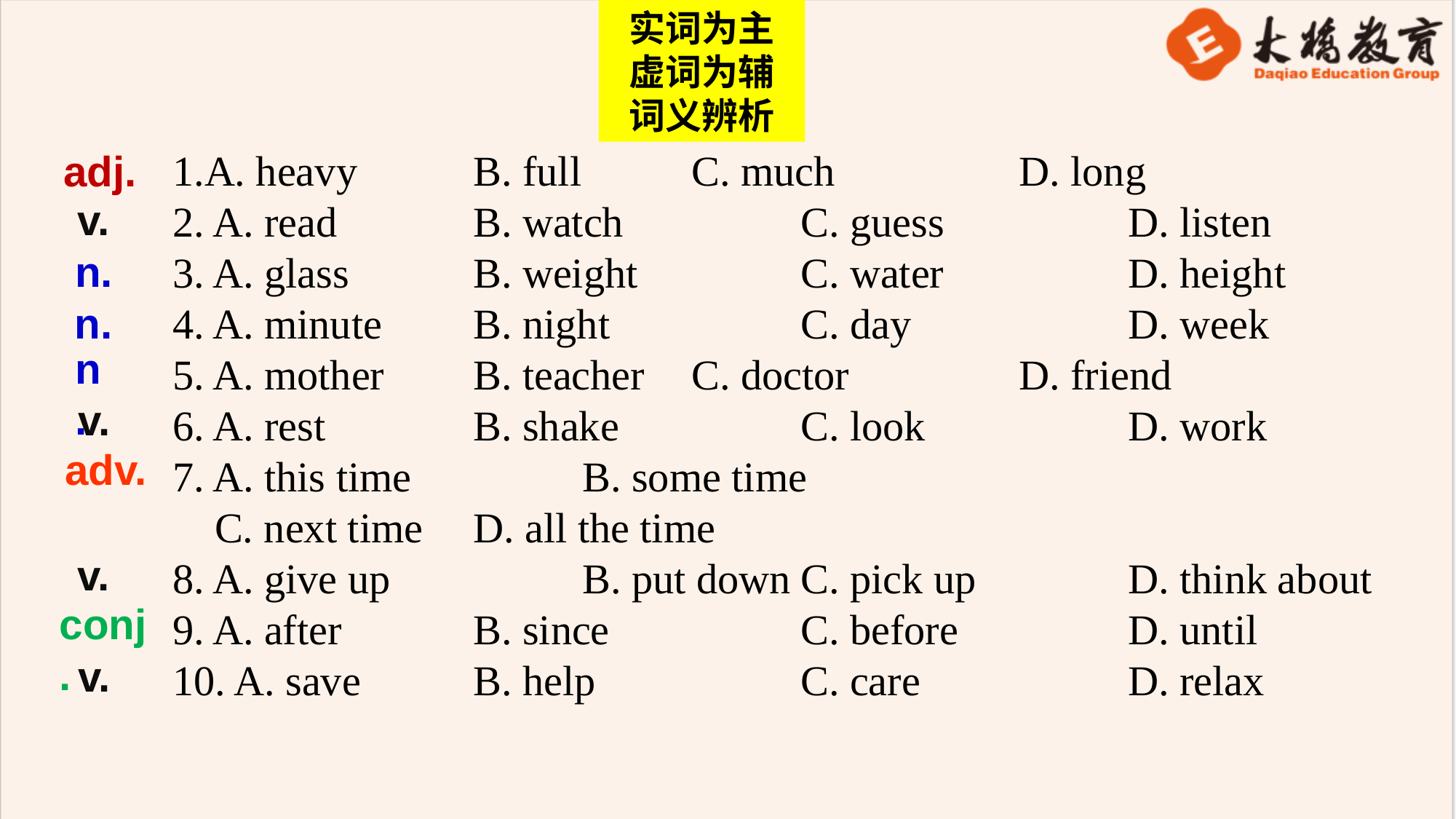

实词为主
虚词为辅
词义辨析
1.A. heavy		B. full		C. much		D. long
2. A. read 	     	B. watch 	    	C. guess	        	D. listen
3. A. glass 	     	B. weight 	    	C. water	        	D. height
4. A. minute     	B. night 	    	C. day		D. week
5. A. mother     	B. teacher    	C. doctor	        	D. friend
6. A. rest           	B. shake 	     	C. look		D. work
7. A. this time	        	B. some time
    C. next time   	D. all the time
8. A. give up 	       	B. put down	C. pick up	       	D. think about
9. A. after	       	B. since	     	C. before	        	D. until
10. A. save	       	B. help	     	C. care		D. relax
adj.
v.
n.
n.
n.
v.
adv.
v.
conj.
v.